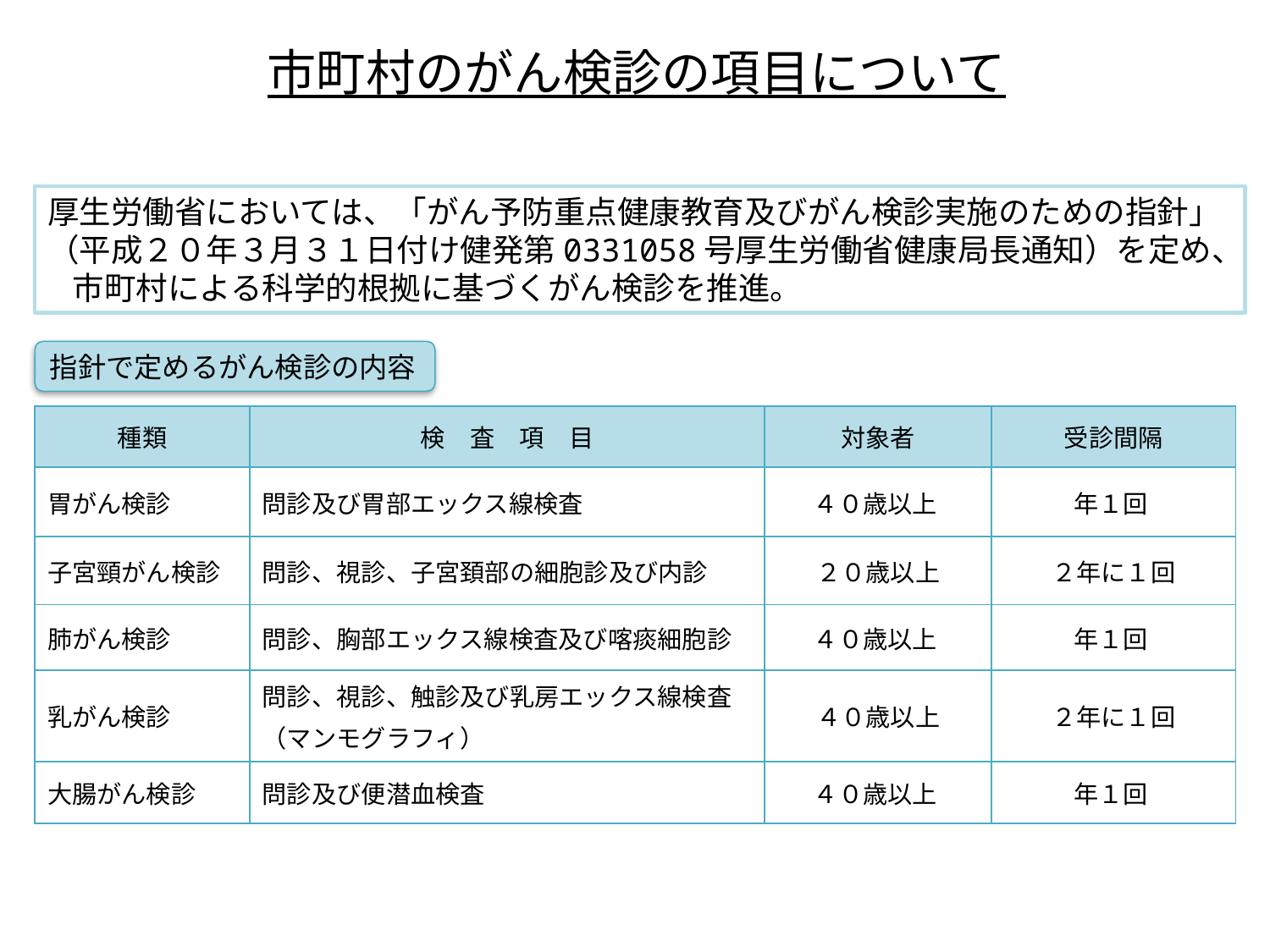

# 市町村のがん検診の項目について
厚生労働省においては、「がん予防重点健康教育及びがん検診実施のための指針」
（平成２０年３月３１日付け健発第0331058号厚生労働省健康局長通知）を定め、市町村による科学的根拠に基づくがん検診を推進。
指針で定めるがん検診の内容
| 種類 | 検　査　項　目 | 対象者 | 受診間隔 |
| --- | --- | --- | --- |
| 胃がん検診 | 問診及び胃部エックス線検査 | ４０歳以上 | 年１回 |
| 子宮頸がん検診 | 問診、視診、子宮頚部の細胞診及び内診 | ２０歳以上 | ２年に１回 |
| 肺がん検診 | 問診、胸部エックス線検査及び喀痰細胞診 | ４０歳以上 | 年１回 |
| 乳がん検診 | 問診、視診、触診及び乳房エックス線検査 （マンモグラフィ） | ４０歳以上 | ２年に１回 |
| 大腸がん検診 | 問診及び便潜血検査 | ４０歳以上 | 年１回 |